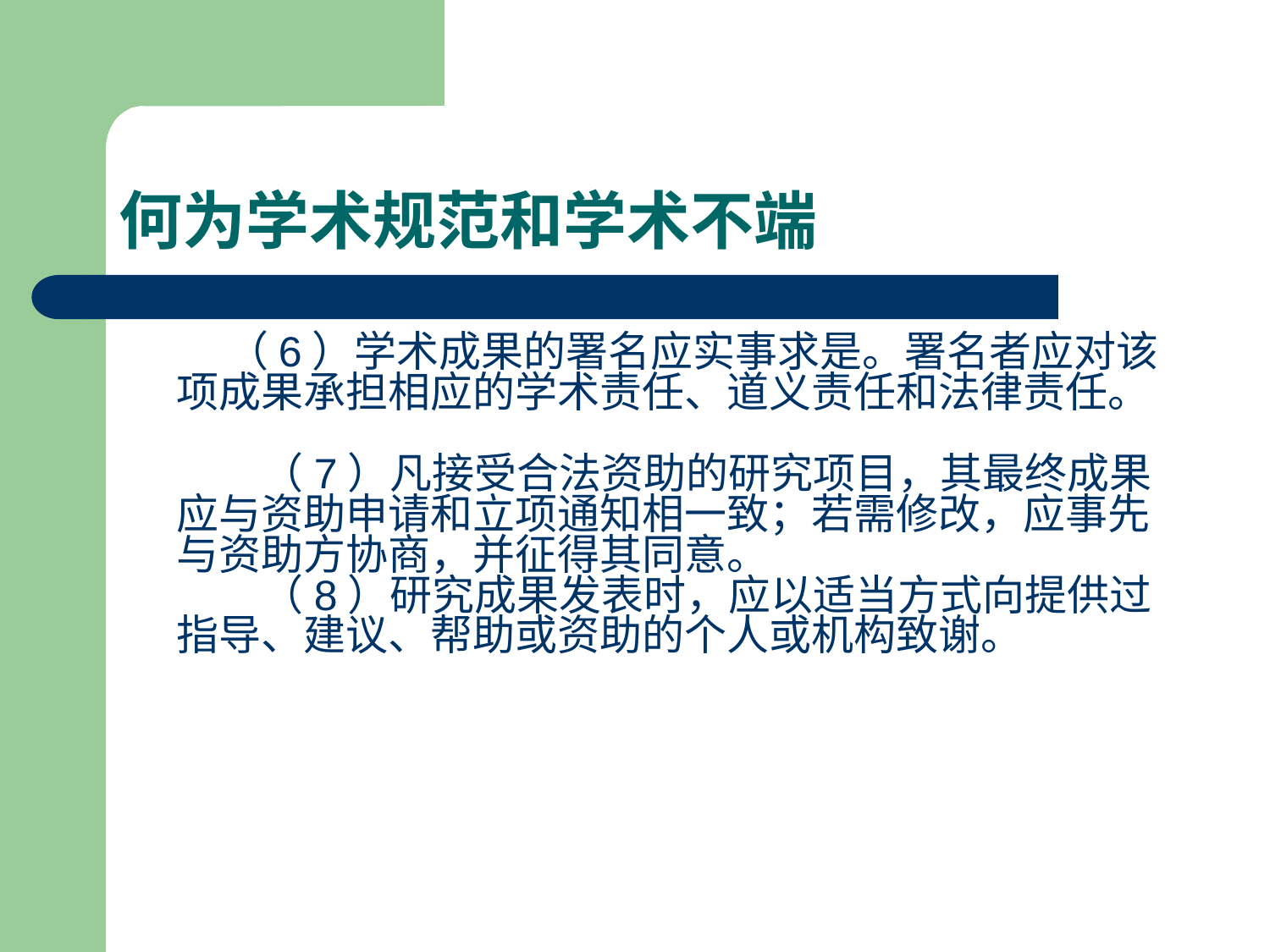

# 何为学术规范和学术不端
       　 （6）学术成果的署名应实事求是。署名者应对该项成果承担相应的学术责任、道义责任和法律责任。　
　　（7）凡接受合法资助的研究项目，其最终成果应与资助申请和立项通知相一致；若需修改，应事先与资助方协商，并征得其同意。　
　　（8）研究成果发表时，应以适当方式向提供过指导、建议、帮助或资助的个人或机构致谢。